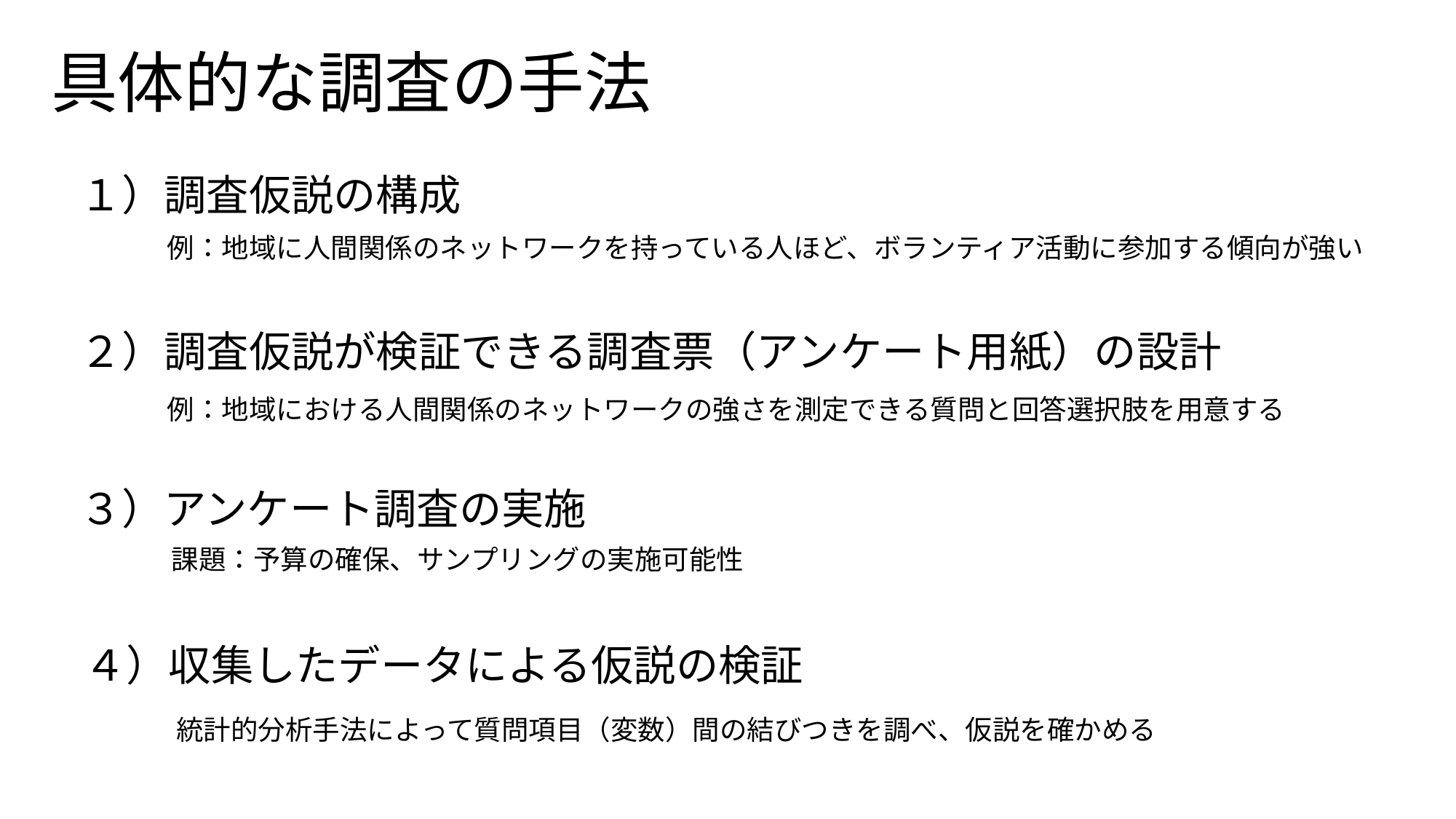

具体的な調査の手法
１）調査仮説の構成
例：地域に人間関係のネットワークを持っている人ほど、ボランティア活動に参加する傾向が強い
２）調査仮説が検証できる調査票（アンケート用紙）の設計
例：地域における人間関係のネットワークの強さを測定できる質問と回答選択肢を用意する
３）アンケート調査の実施
課題：予算の確保、サンプリングの実施可能性
４）収集したデータによる仮説の検証
統計的分析手法によって質問項目（変数）間の結びつきを調べ、仮説を確かめる